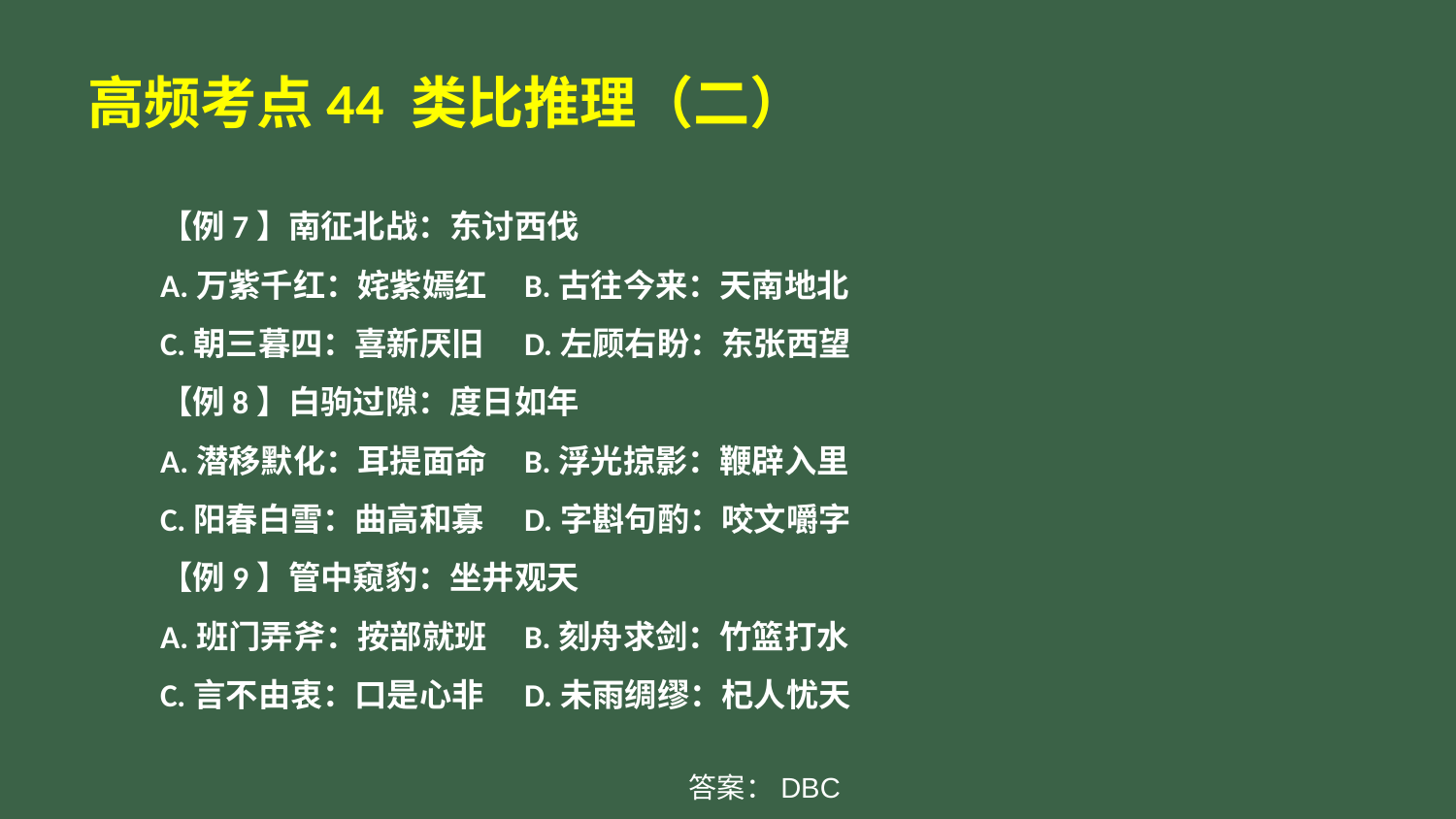

# 高频考点44 类比推理（二）
【例7】南征北战：东讨西伐
A.万紫千红：姹紫嫣红	B.古往今来：天南地北
C.朝三暮四：喜新厌旧	D.左顾右盼：东张西望
【例8】白驹过隙：度日如年
A.潜移默化：耳提面命	B.浮光掠影：鞭辟入里
C.阳春白雪：曲高和寡	D.字斟句酌：咬文嚼字
【例9】管中窥豹：坐井观天
A.班门弄斧：按部就班	B.刻舟求剑：竹篮打水
C.言不由衷：口是心非	D.未雨绸缪：杞人忧天

答案：DBC